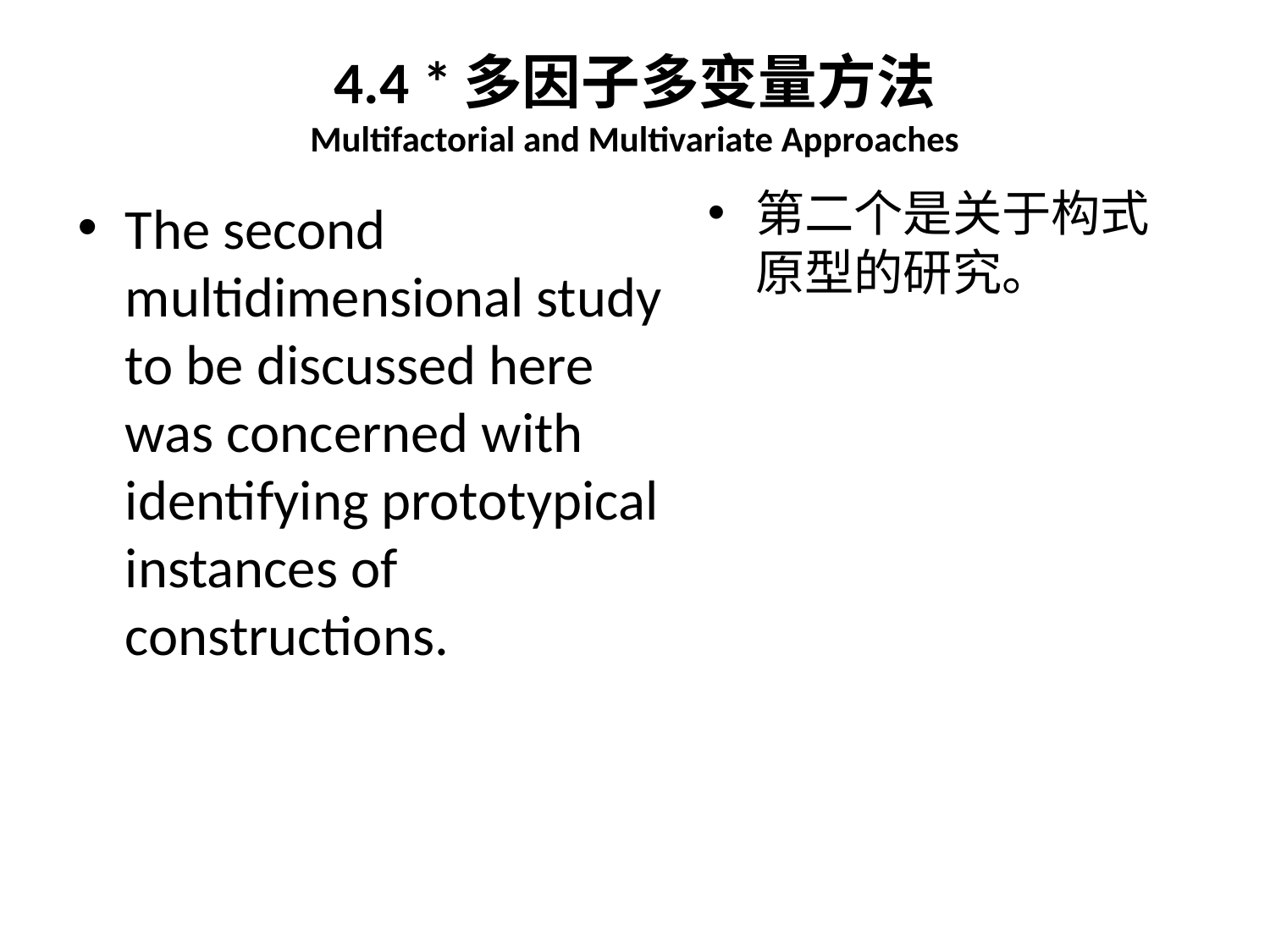

# 4.4 *多因子多变量方法 Multifactorial and Multivariate Approaches
第二个是关于构式原型的研究。
The second multidimensional study to be discussed here was concerned with identifying prototypical instances of constructions.